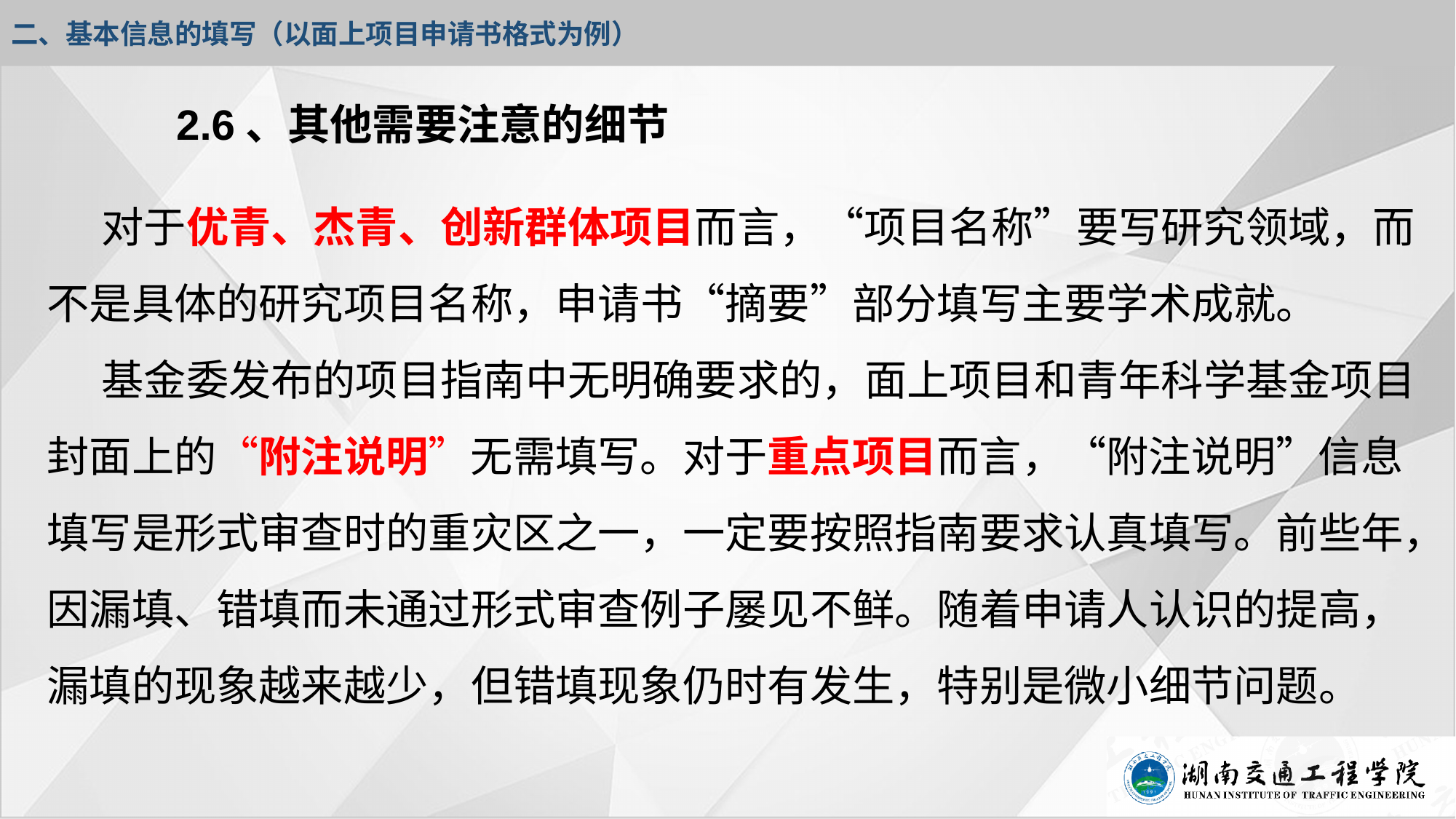

二、基本信息的填写（以面上项目申请书格式为例）
# 2.6、其他需要注意的细节
对于优青、杰青、创新群体项目而言，“项目名称”要写研究领域，而不是具体的研究项目名称，申请书“摘要”部分填写主要学术成就。
基金委发布的项目指南中无明确要求的，面上项目和青年科学基金项目封面上的“附注说明”无需填写。对于重点项目而言，“附注说明”信息填写是形式审查时的重灾区之一，一定要按照指南要求认真填写。前些年，因漏填、错填而未通过形式审查例子屡见不鲜。随着申请人认识的提高，漏填的现象越来越少，但错填现象仍时有发生，特别是微小细节问题。